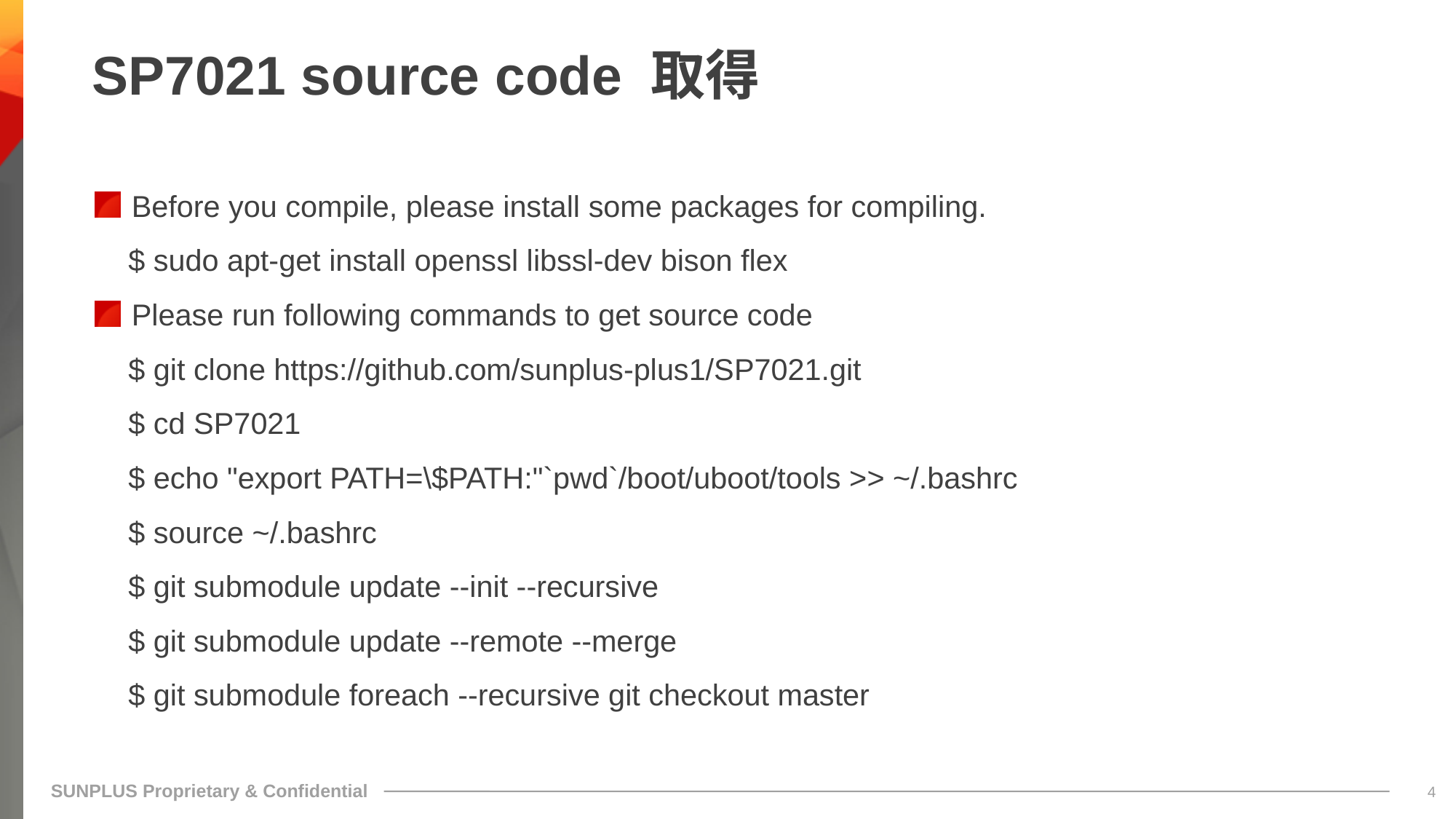

# SP7021 source code 取得
Before you compile, please install some packages for compiling.
    $ sudo apt-get install openssl libssl-dev bison flex
Please run following commands to get source code
    $ git clone https://github.com/sunplus-plus1/SP7021.git
    $ cd SP7021
    $ echo "export PATH=\$PATH:"`pwd`/boot/uboot/tools >> ~/.bashrc
    $ source ~/.bashrc
    $ git submodule update --init --recursive
    $ git submodule update --remote --merge
    $ git submodule foreach --recursive git checkout master

4